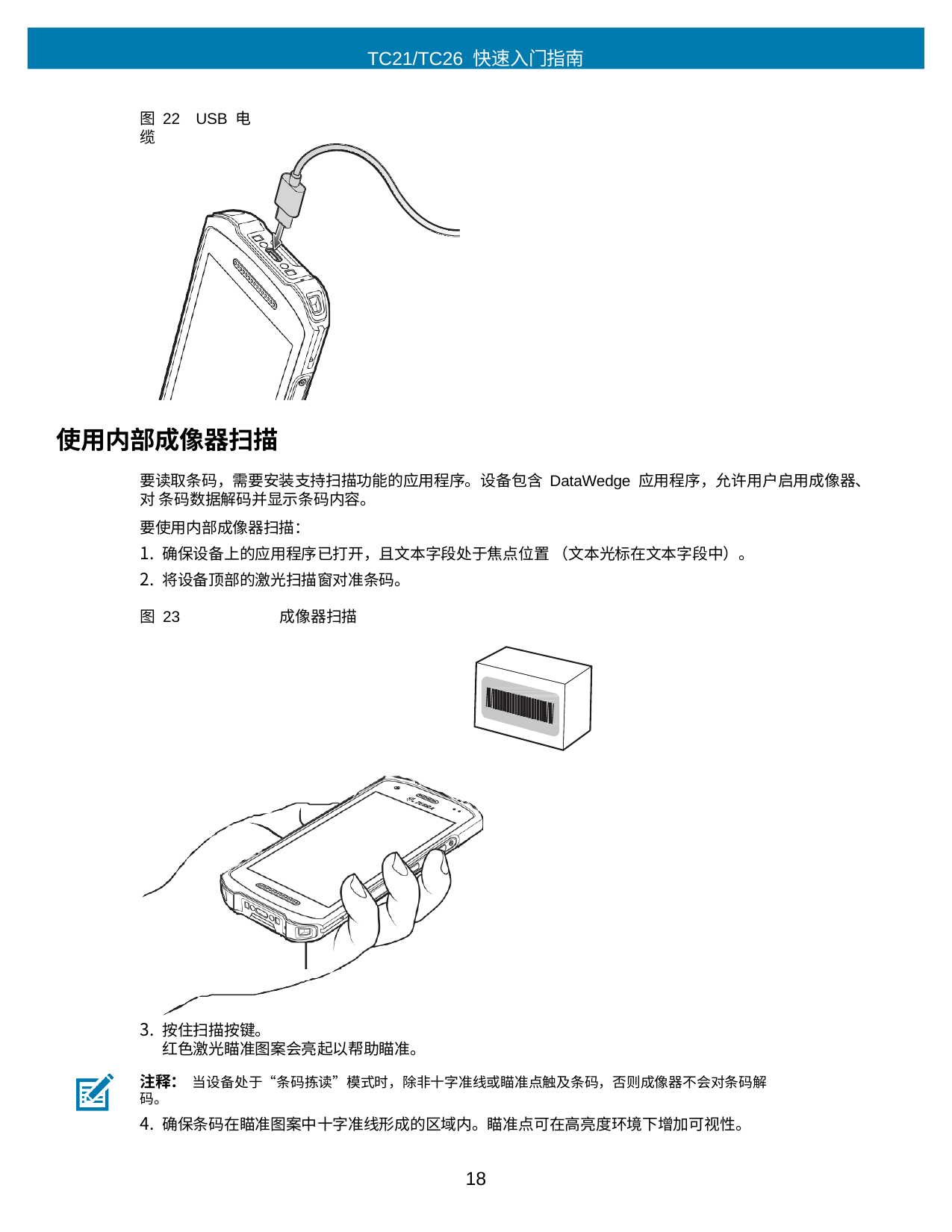

TC21/TC26 快速入门指南
图 22	USB 电缆

使用内部成像器扫描
要读取条码，需要安装支持扫描功能的应用程序。设备包含 DataWedge 应用程序，允许用户启用成像器、对 条码数据解码并显示条码内容。
要使用内部成像器扫描：
确保设备上的应用程序已打开，且文本字段处于焦点位置 （文本光标在文本字段中）。
将设备顶部的激光扫描窗对准条码。
图 23	成像器扫描

按住扫描按键。
红色激光瞄准图案会亮起以帮助瞄准。
注释： 当设备处于“条码拣读”模式时，除非十字准线或瞄准点触及条码，否则成像器不会对条码解码。
确保条码在瞄准图案中十字准线形成的区域内。瞄准点可在高亮度环境下增加可视性。

18